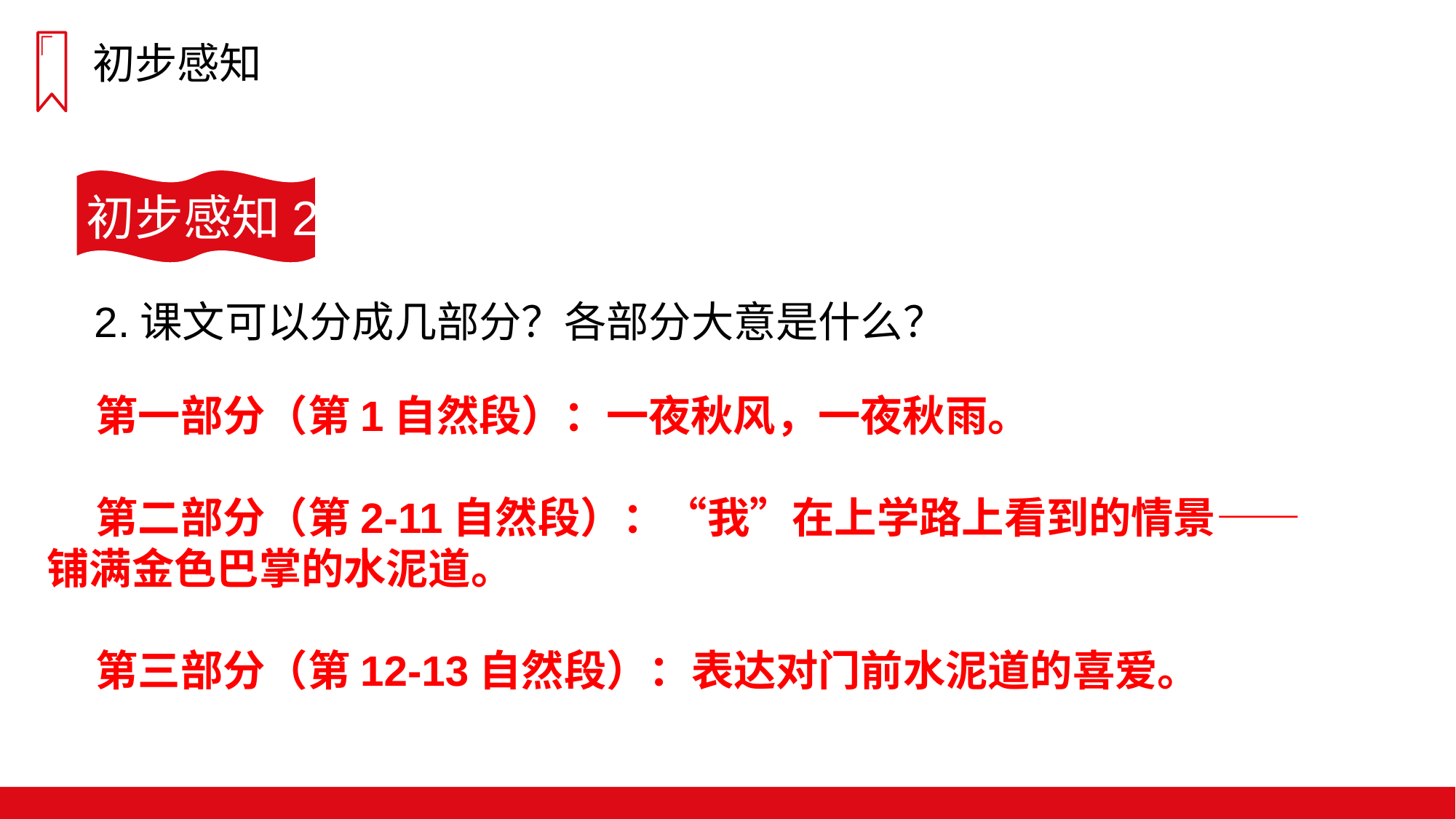

初步感知
初步感知2
    2.课文可以分成几部分？各部分大意是什么？
    第一部分（第1自然段）：一夜秋风，一夜秋雨。

    第二部分（第2-11自然段）：“我”在上学路上看到的情景——铺满金色巴掌的水泥道。

    第三部分（第12-13自然段）：表达对门前水泥道的喜爱。